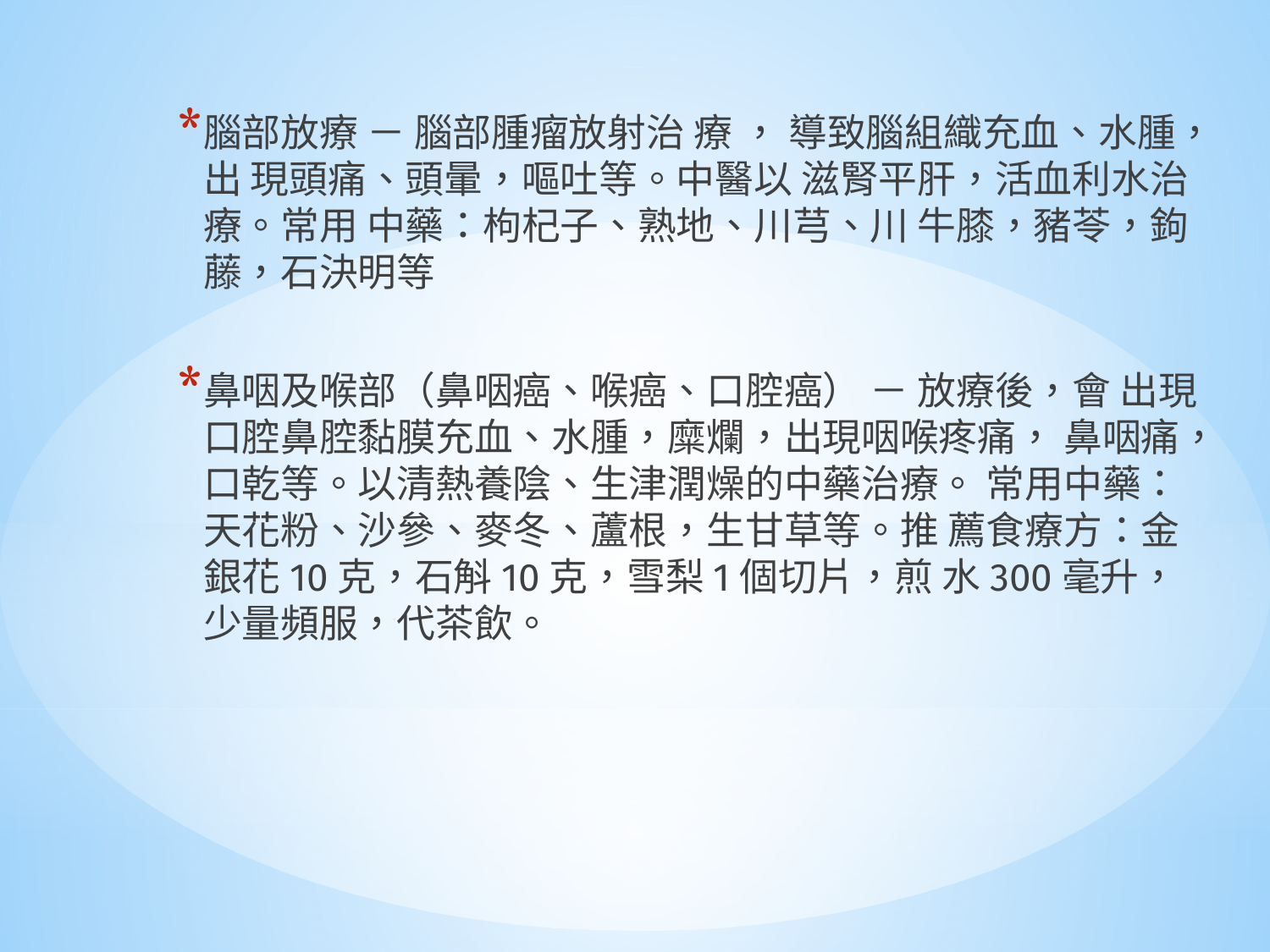

腦部放療 － 腦部腫瘤放射治 療 ， 導致腦組織充血、水腫，出 現頭痛、頭暈，嘔吐等。中醫以 滋腎平肝，活血利水治療。常用 中藥：枸杞子、熟地、川芎、川 牛膝，豬苓，鉤藤，石決明等

鼻咽及喉部（鼻咽癌、喉癌、口腔癌） － 放療後，會 出現口腔鼻腔黏膜充血、水腫，糜爛，出現咽喉疼痛， 鼻咽痛，口乾等。以清熱養陰、生津潤燥的中藥治療。 常用中藥：天花粉、沙參、麥冬、蘆根，生甘草等。推 薦食療方：金銀花10克，石斛10克，雪梨1個切片，煎 水300毫升，少量頻服，代茶飲。
#